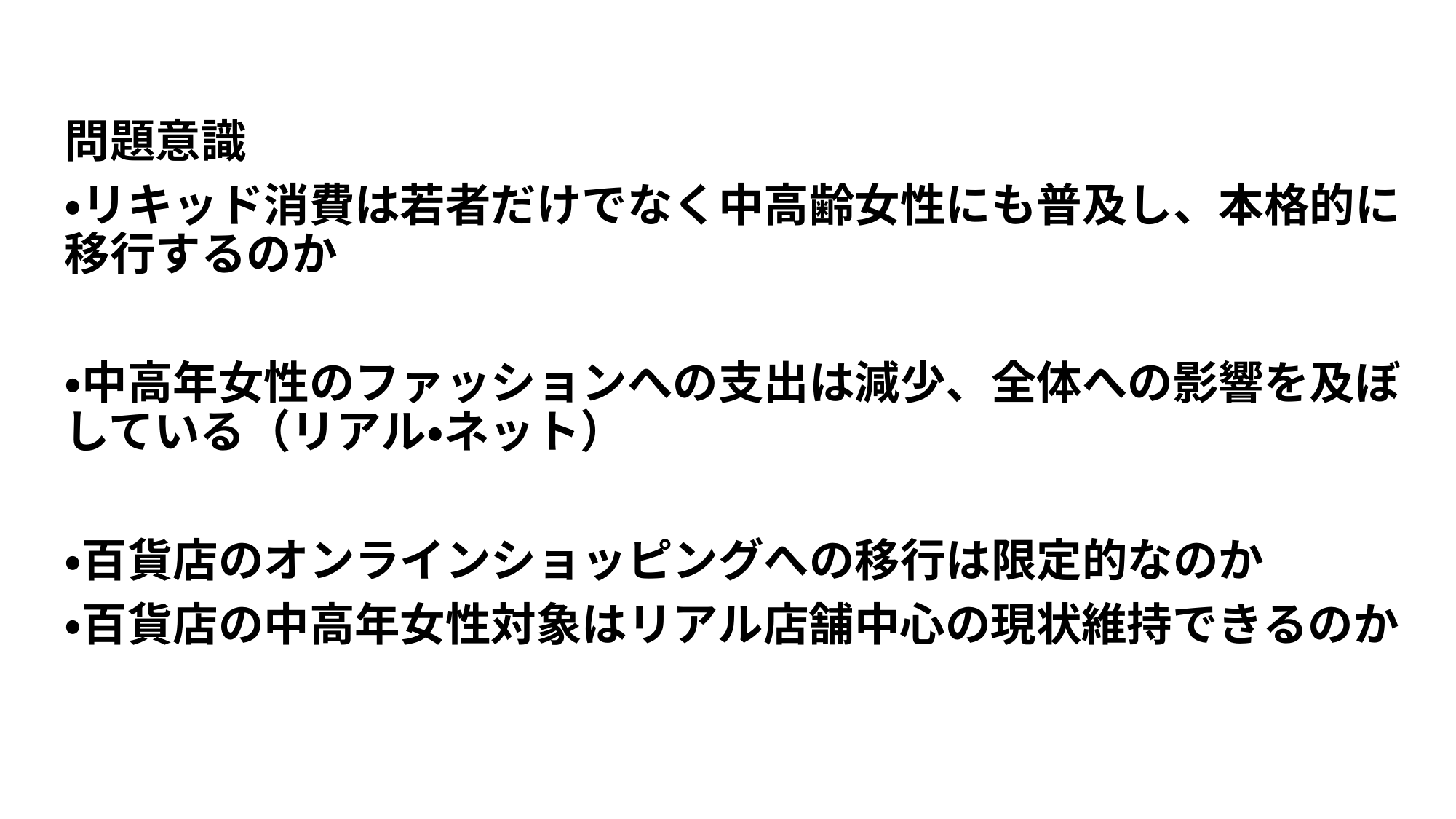

問題意識
・リキッド消費は若者だけでなく中高齢女性にも普及し、本格的に移行するのか

・中高年女性のファッションへの支出は減少、全体への影響を及ぼしている（リアル・ネット）

・百貨店のオンラインショッピングへの移行は限定的なのか
・百貨店の中高年女性対象はリアル店舗中心の現状維持できるのか